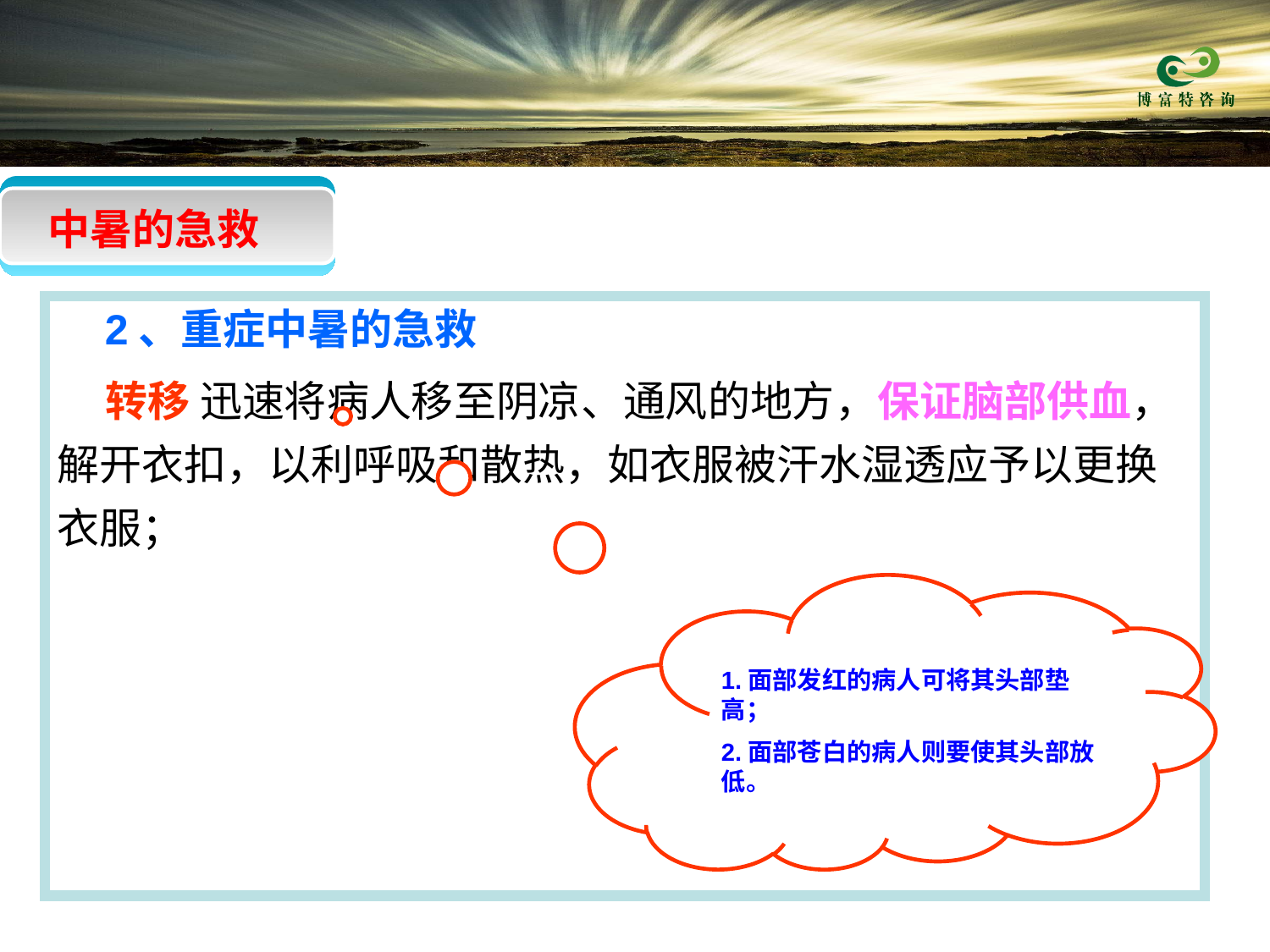

中暑的急救
    2、重症中暑的急救
    转移 迅速将病人移至阴凉、通风的地方，保证脑部供血，解开衣扣，以利呼吸和散热，如衣服被汗水湿透应予以更换衣服；

1.面部发红的病人可将其头部垫高；
2.面部苍白的病人则要使其头部放低。